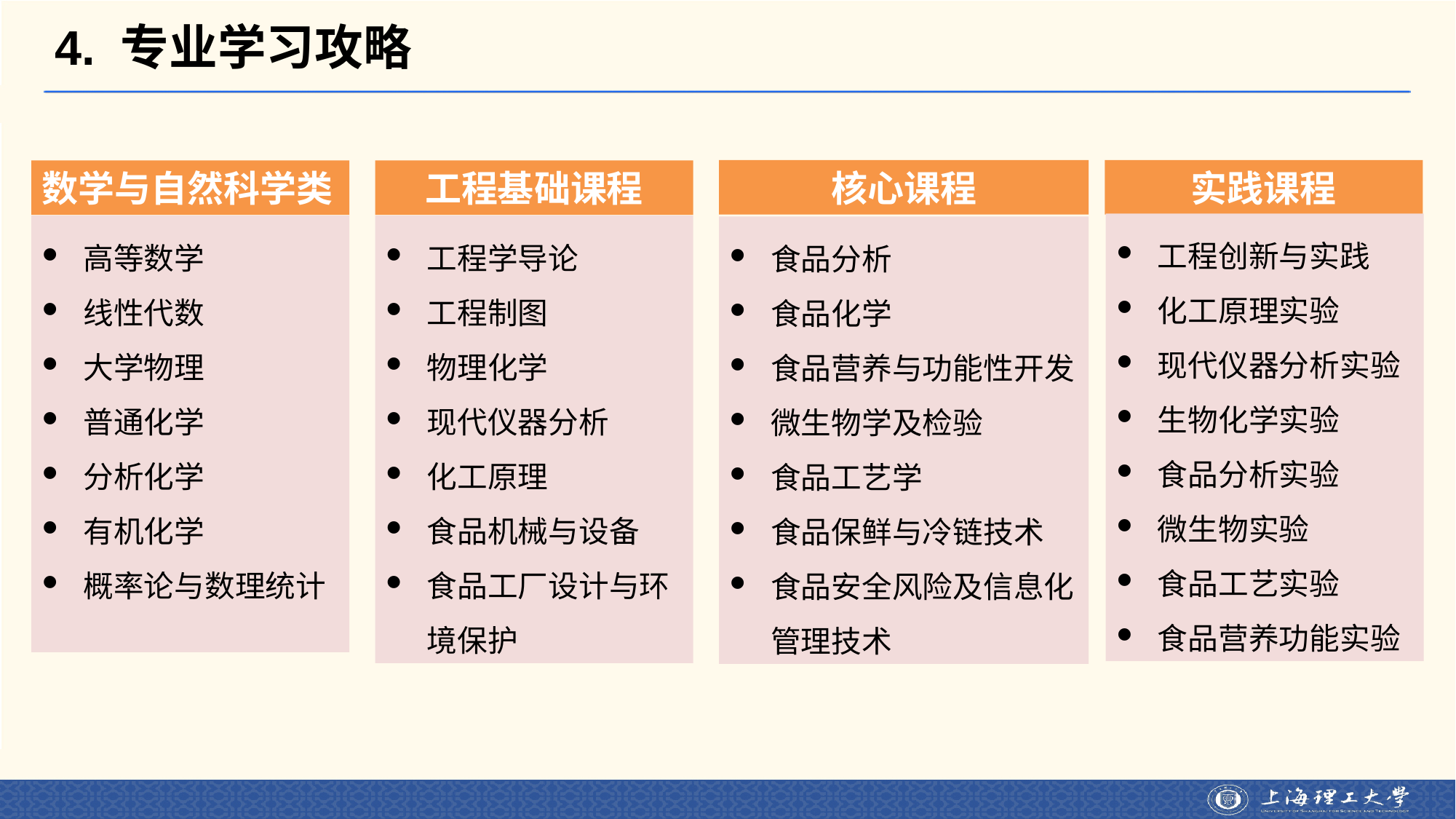

# 4. 专业学习攻略
核心课程
实践课程
数学与自然科学类
工程基础课程
工程创新与实践
化工原理实验
现代仪器分析实验
生物化学实验
食品分析实验
微生物实验
食品工艺实验
食品营养功能实验
高等数学
线性代数
大学物理
普通化学
分析化学
有机化学
概率论与数理统计

工程学导论
工程制图
物理化学
现代仪器分析
化工原理
食品机械与设备
食品工厂设计与环境保护
食品分析
食品化学
食品营养与功能性开发
微生物学及检验
食品工艺学
食品保鲜与冷链技术
食品安全风险及信息化管理技术